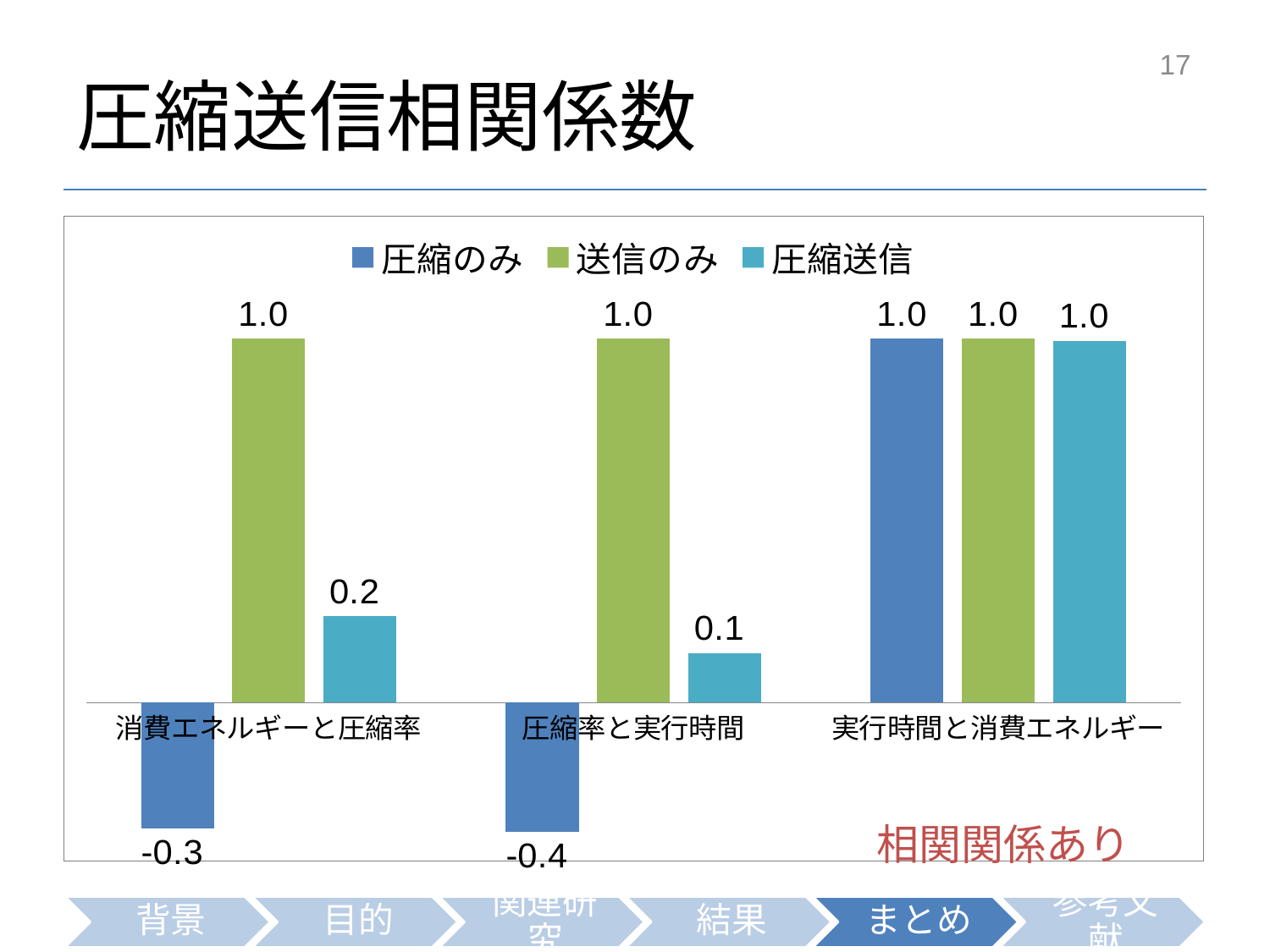

# 圧縮送信相関係数
17

### Chart

| Category | 圧縮のみ | 送信のみ | 圧縮送信 |
|---|---|---|---|
| 消費エネルギーと圧縮率 | -0.346736164270691 | 0.999850019660486 | 0.237265560708305 |
| 圧縮率と実行時間 | -0.355605639486402 | 0.999861887319527 | 0.136511522646532 |
| 実行時間と消費エネルギー | 0.999826107420144 | 0.999981577334021 | 0.994721560438867 |
相関関係あり